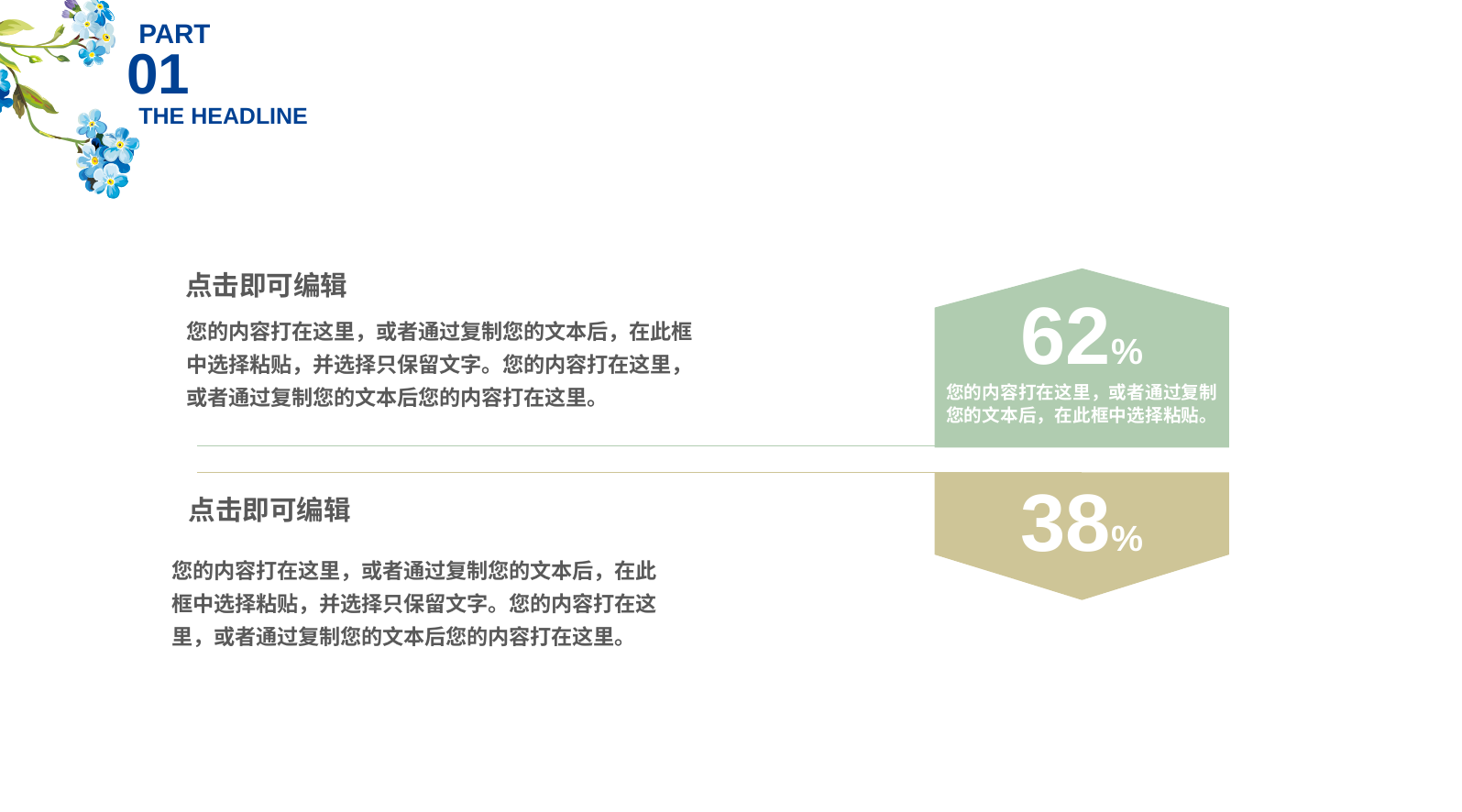

PART
01
THE HEADLINE
点击即可编辑
62%
您的内容打在这里，或者通过复制您的文本后，在此框中选择粘贴。
您的内容打在这里，或者通过复制您的文本后，在此框中选择粘贴，并选择只保留文字。您的内容打在这里，或者通过复制您的文本后您的内容打在这里。
38%

点击即可编辑
您的内容打在这里，或者通过复制您的文本后，在此框中选择粘贴，并选择只保留文字。您的内容打在这里，或者通过复制您的文本后您的内容打在这里。